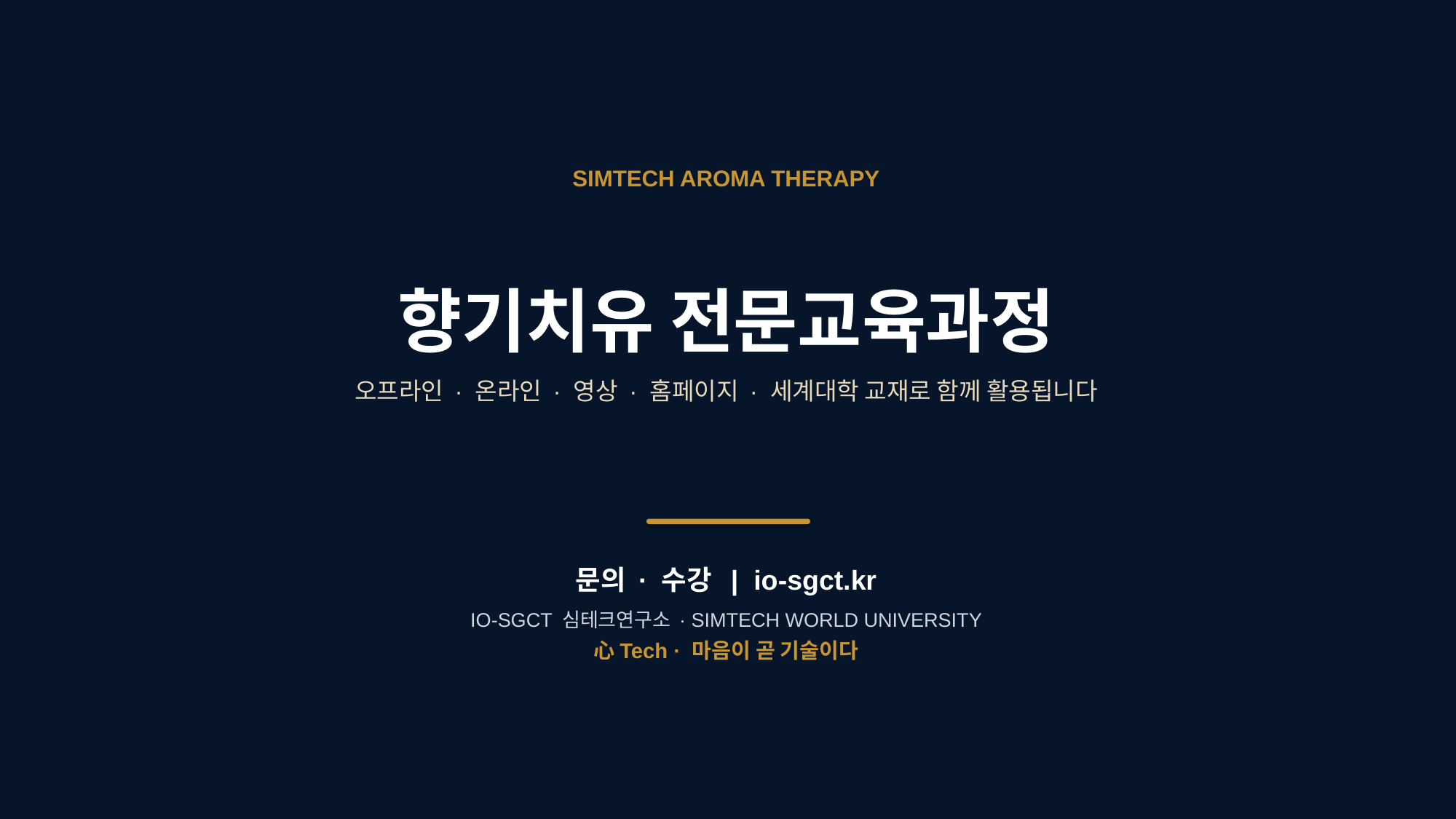

SIMTECH AROMA THERAPY
향기치유 전문교육과정
오프라인 · 온라인 · 영상 · 홈페이지 · 세계대학 교재로 함께 활용됩니다

문의 · 수강  |  io-sgct.kr
IO-SGCT 심테크연구소 · SIMTECH WORLD UNIVERSITY
心Tech · 마음이 곧 기술이다